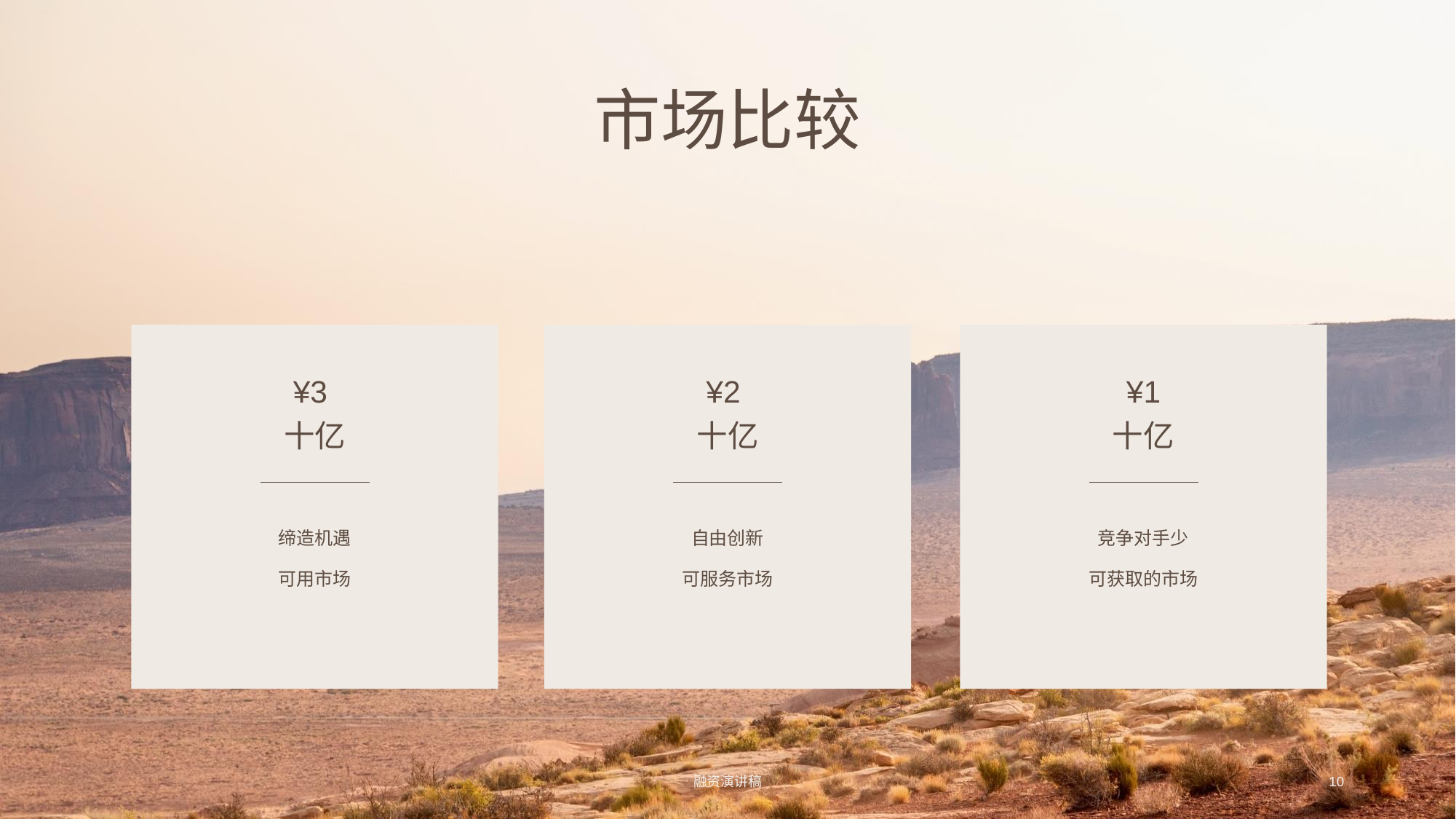

# 市场比较
¥3
十亿
¥2
十亿
¥1
十亿
缔造机遇
可用市场
自由创新
可服务市场
竞争对手少
可获取的市场
融资演讲稿
10